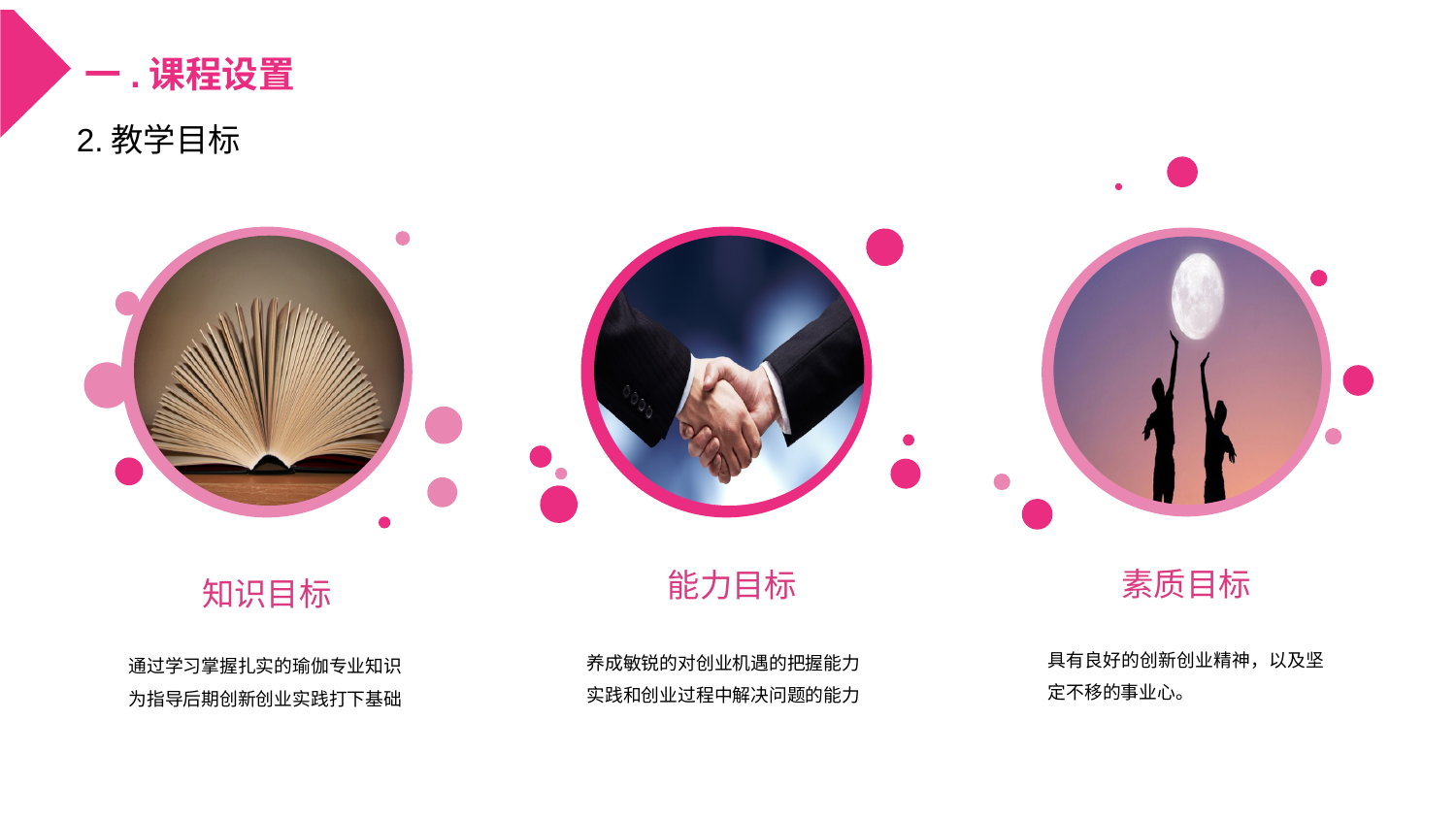

一.课程设置
2.教学目标

素质目标
具有良好的创新创业精神，以及坚定不移的事业心。
能力目标
养成敏锐的对创业机遇的把握能力
实践和创业过程中解决问题的能力
知识目标
通过学习掌握扎实的瑜伽专业知识
为指导后期创新创业实践打下基础